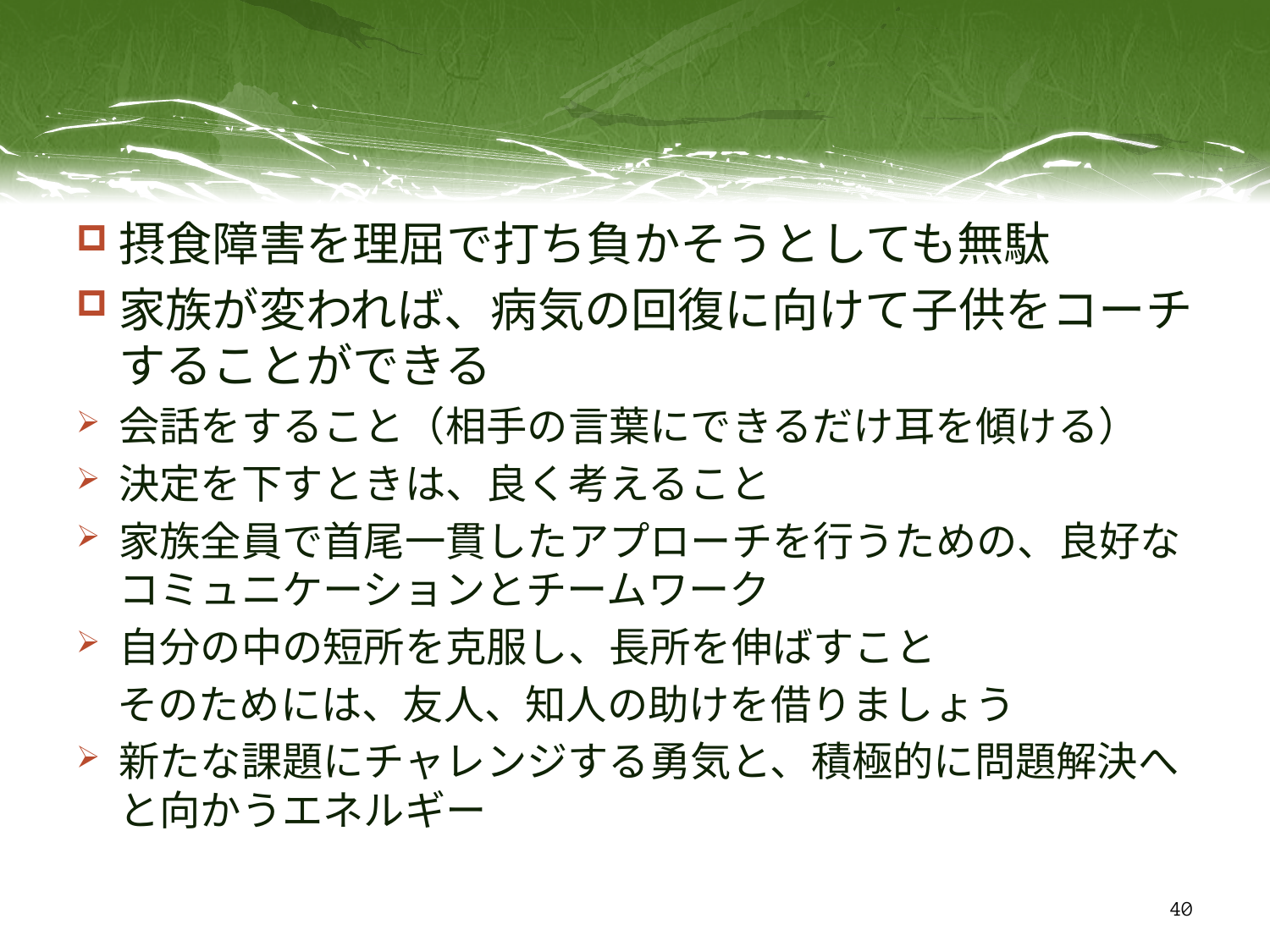

#
摂食障害を理屈で打ち負かそうとしても無駄
家族が変われば、病気の回復に向けて子供をコーチすることができる
会話をすること（相手の言葉にできるだけ耳を傾ける）
決定を下すときは、良く考えること
家族全員で首尾一貫したアプローチを行うための、良好なコミュニケーションとチームワーク
自分の中の短所を克服し、長所を伸ばすこと
　そのためには、友人、知人の助けを借りましょう
新たな課題にチャレンジする勇気と、積極的に問題解決へと向かうエネルギー

40